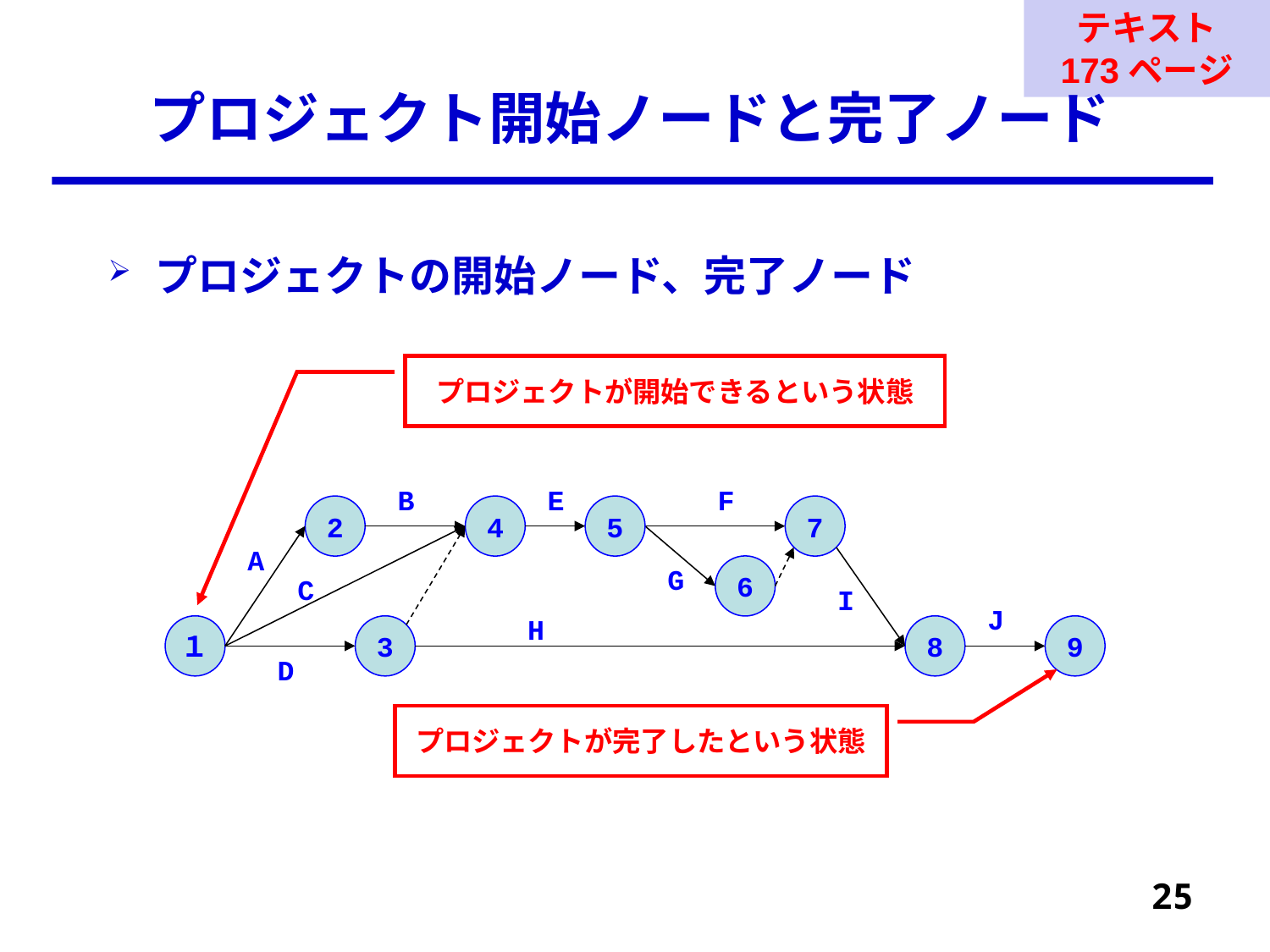

テキスト
173ページ
# プロジェクト開始ノードと完了ノード
プロジェクトの開始ノード、完了ノード
プロジェクトが開始できるという状態
B
E
F
2
4
5
7
A
G
6
C
I
J
H
１
3
8
9
D
プロジェクトが完了したという状態
25